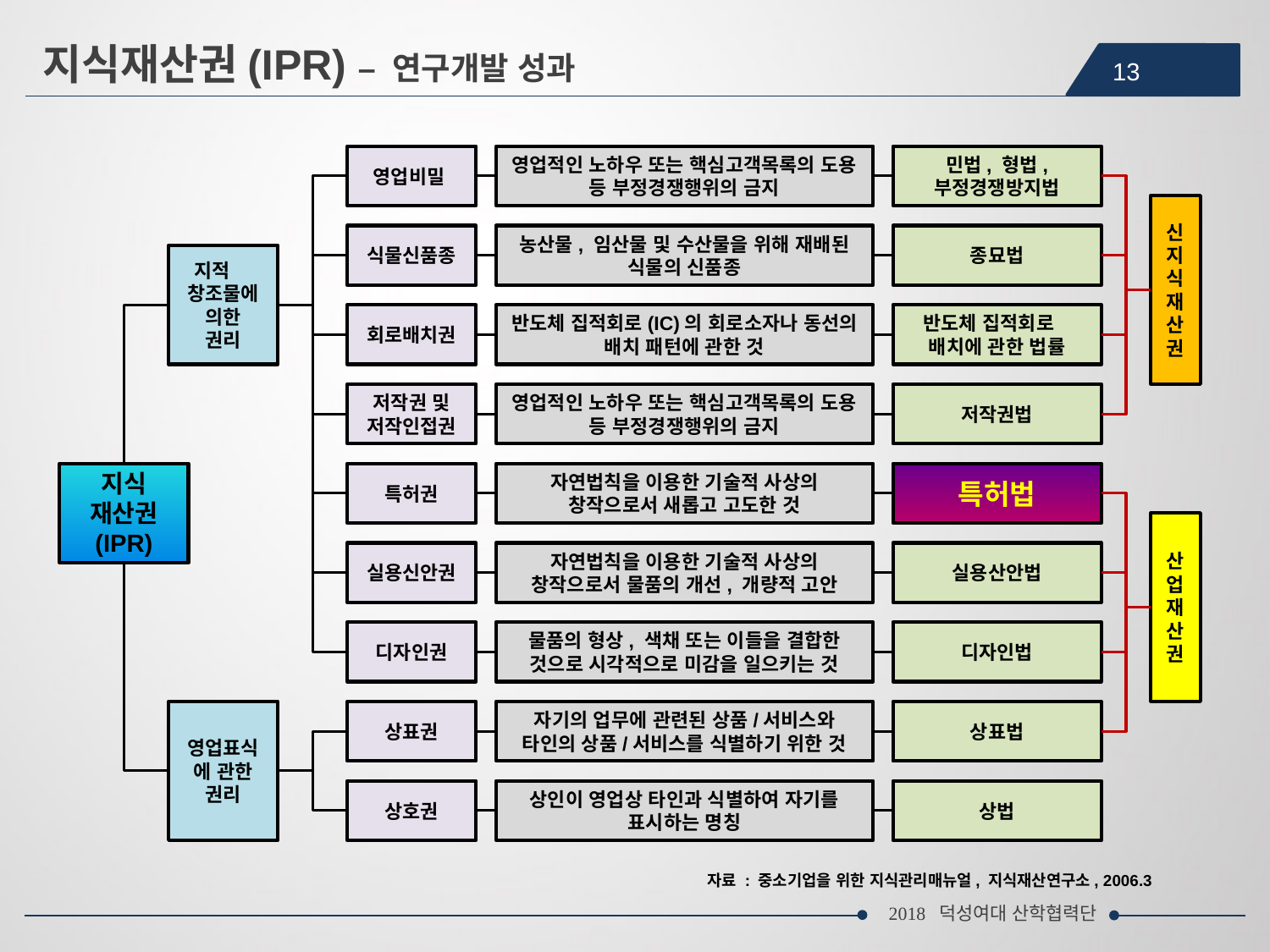

지식재산권(IPR) – 연구개발 성과

13
영업비밀
영업적인 노하우 또는 핵심고객목록의 도용 등 부정경쟁행위의 금지
민법, 형법, 부정경쟁방지법
신지식재산권
식물신품종
농산물, 임산물 및 수산물을 위해 재배된 식물의 신품종
종묘법
지적     창조물에 의한
권리
회로배치권
반도체 집적회로(IC)의 회로소자나 동선의 배치 패턴에 관한 것
반도체 집적회로    배치에 관한 법률
저작권 및 저작인접권
영업적인 노하우 또는 핵심고객목록의 도용 등 부정경쟁행위의 금지
저작권법
지식
재산권
(IPR)
특허권
자연법칙을 이용한 기술적 사상의 창작으로서 새롭고 고도한 것
특허법
산
업
재
산
권
실용신안권
자연법칙을 이용한 기술적 사상의 창작으로서 물품의 개선, 개량적 고안
실용산안법
디자인권
물품의 형상, 색채 또는 이들을 결합한 것으로 시각적으로 미감을 일으키는 것
디자인법
영업표식에 관한 권리
상표권
자기의 업무에 관련된 상품/서비스와 타인의 상품/서비스를 식별하기 위한 것
상표법
상호권
상인이 영업상 타인과 식별하여 자기를 표시하는 명칭
상법
자료 : 중소기업을 위한 지식관리매뉴얼, 지식재산연구소, 2006.3